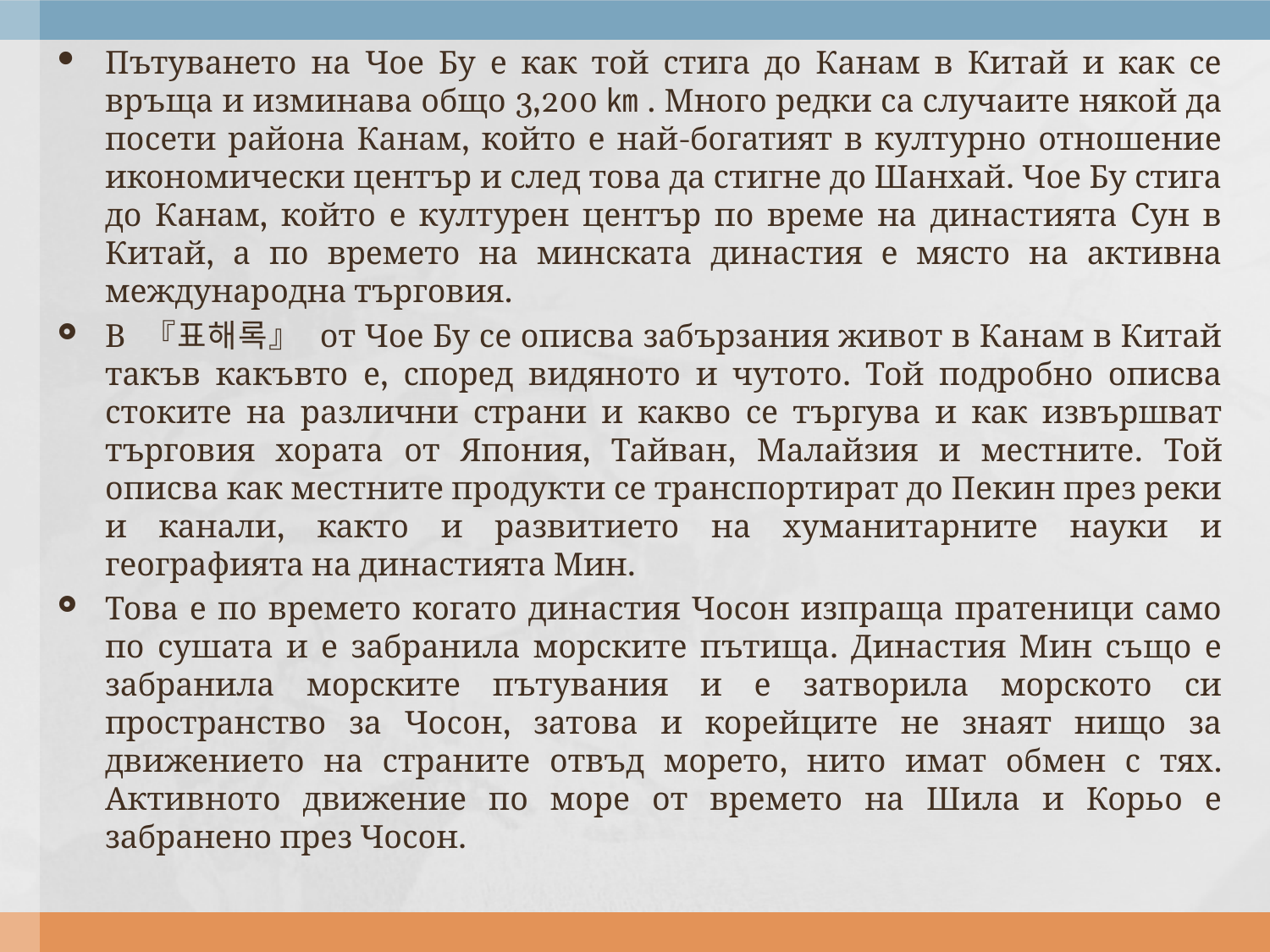

Пътуването на Чое Бу е как той стига до Канам в Китай и как се връща и изминава общо 3,200㎞. Много редки са случаите някой да посети района Канам, който е най-богатият в културно отношение икономически център и след това да стигне до Шанхай. Чое Бу стига до Канам, който е културен център по време на династията Сун в Китай, а по времето на минската династия е място на активна международна търговия.
В 『표해록』 от Чое Бу се описва забързания живот в Канам в Китай такъв какъвто е, според видяното и чутото. Той подробно описва стоките на различни страни и какво се търгува и как извършват търговия хората от Япония, Тайван, Малайзия и местните. Той описва как местните продукти се транспортират до Пекин през реки и канали, както и развитието на хуманитарните науки и географията на династията Мин.
Това е по времето когато династия Чосон изпраща пратеници само по сушата и е забранила морските пътища. Династия Мин също е забранила морските пътувания и е затворила морското си пространство за Чосон, затова и корейците не знаят нищо за движението на страните отвъд морето, нито имат обмен с тях. Активното движение по море от времето на Шила и Корьо е забранено през Чосон.